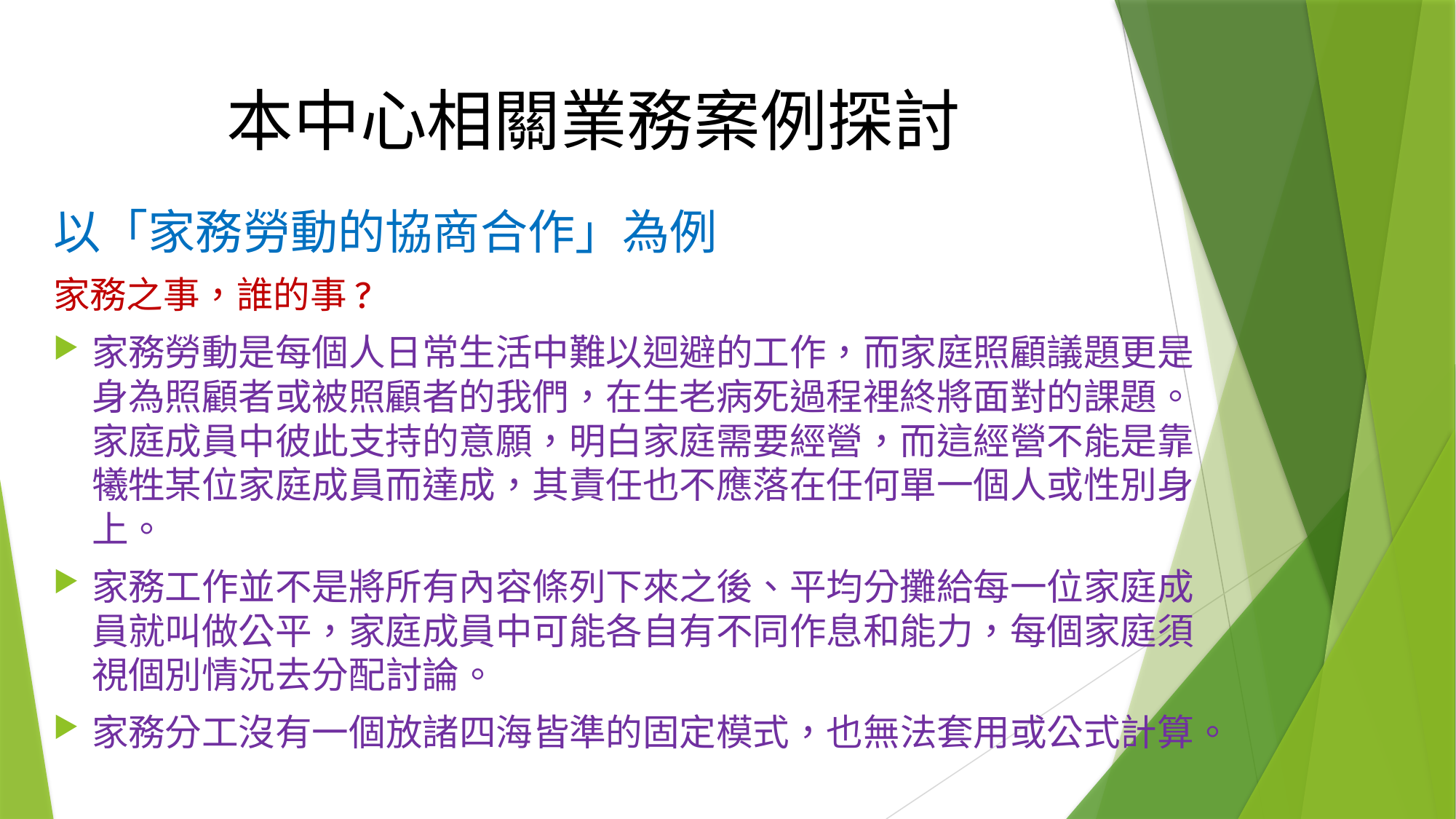

# 本中心相關業務案例探討
以「家務勞動的協商合作」為例
家務之事，誰的事?
家務勞動是每個人日常生活中難以迴避的工作，而家庭照顧議題更是身為照顧者或被照顧者的我們，在生老病死過程裡終將面對的課題。家庭成員中彼此支持的意願，明白家庭需要經營，而這經營不能是靠犧牲某位家庭成員而達成，其責任也不應落在任何單一個人或性別身上。
家務工作並不是將所有內容條列下來之後、平均分攤給每一位家庭成員就叫做公平，家庭成員中可能各自有不同作息和能力，每個家庭須視個別情況去分配討論。
家務分工沒有一個放諸四海皆準的固定模式，也無法套用或公式計算。